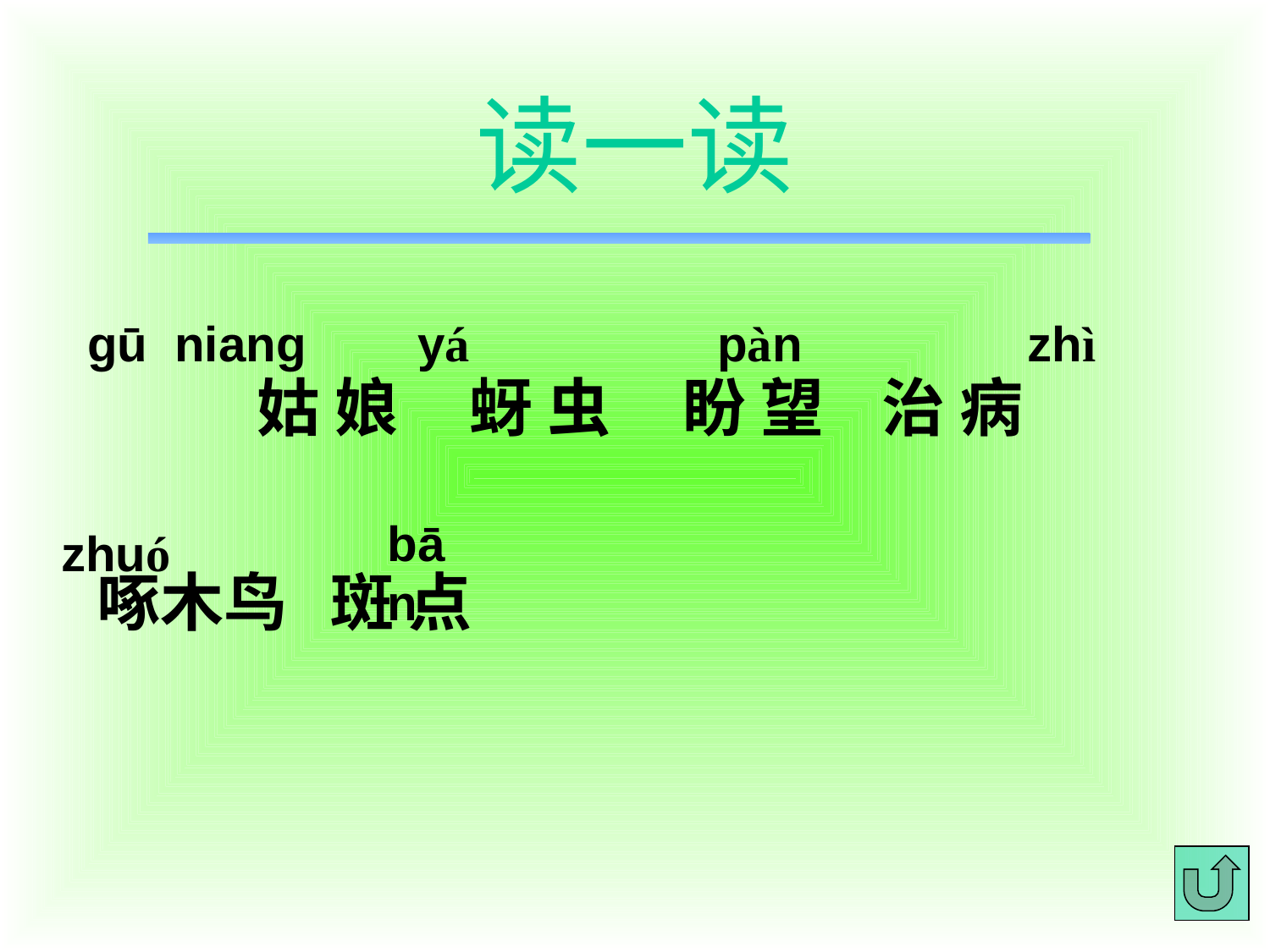

# 读一读

gū  niang
yá
pàn
zhì
姑 娘     蚜 虫     盼 望    治 病

啄木鸟   斑 点

bān
 zhuó